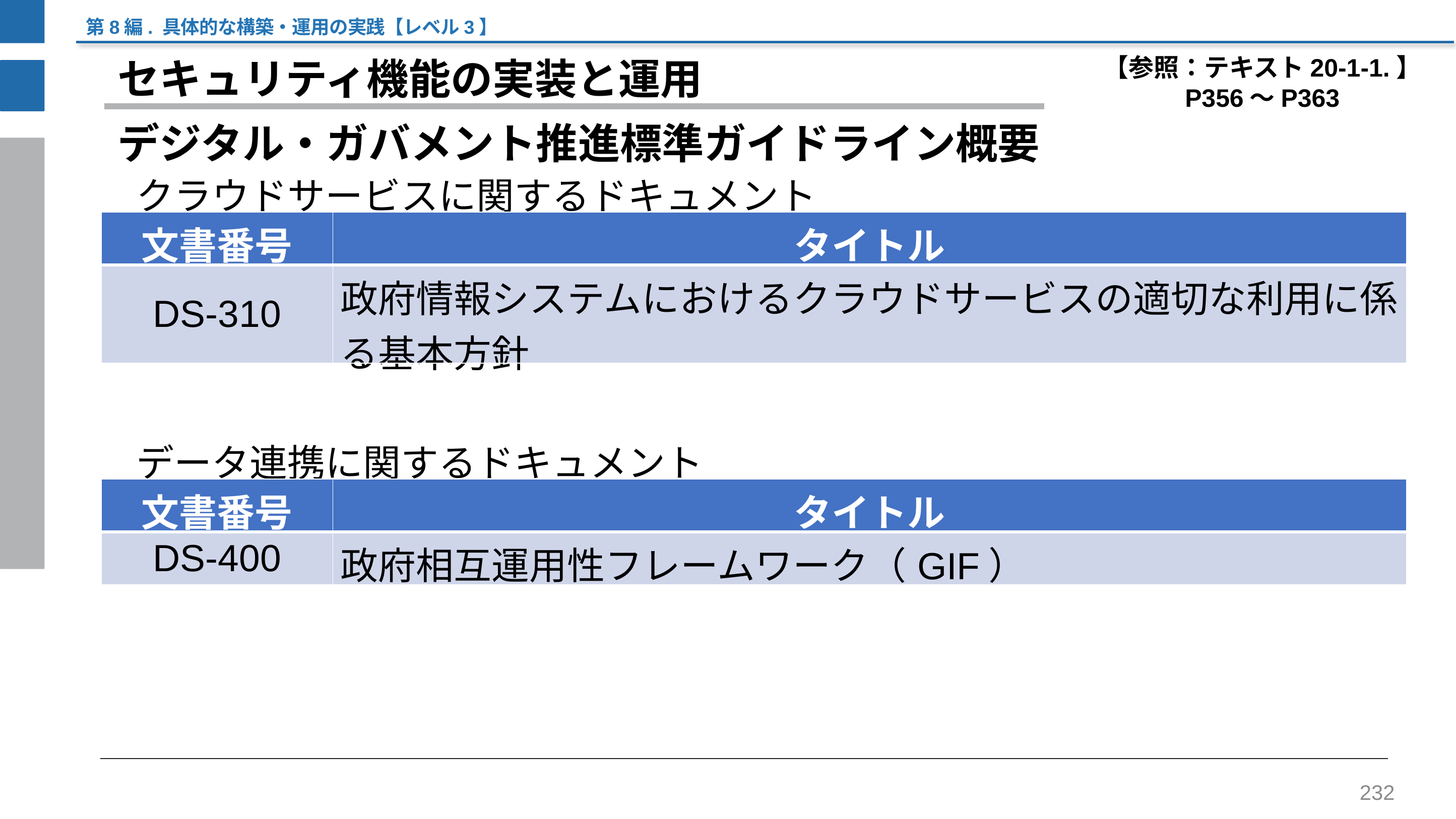

第8編. 具体的な構築・運用の実践【レベル3】
【参照：テキスト20-1-1.】
P356～P363
セキュリティ機能の実装と運用
デジタル・ガバメント推進標準ガイドライン概要
クラウドサービスに関するドキュメント

| 文書番号 | タイトル |
| --- | --- |
| DS-310 | 政府情報システムにおけるクラウドサービスの適切な利用に係る基本方針 |
データ連携に関するドキュメント

| 文書番号 | タイトル |
| --- | --- |
| DS-400 | 政府相互運用性フレームワーク（GIF） |
232